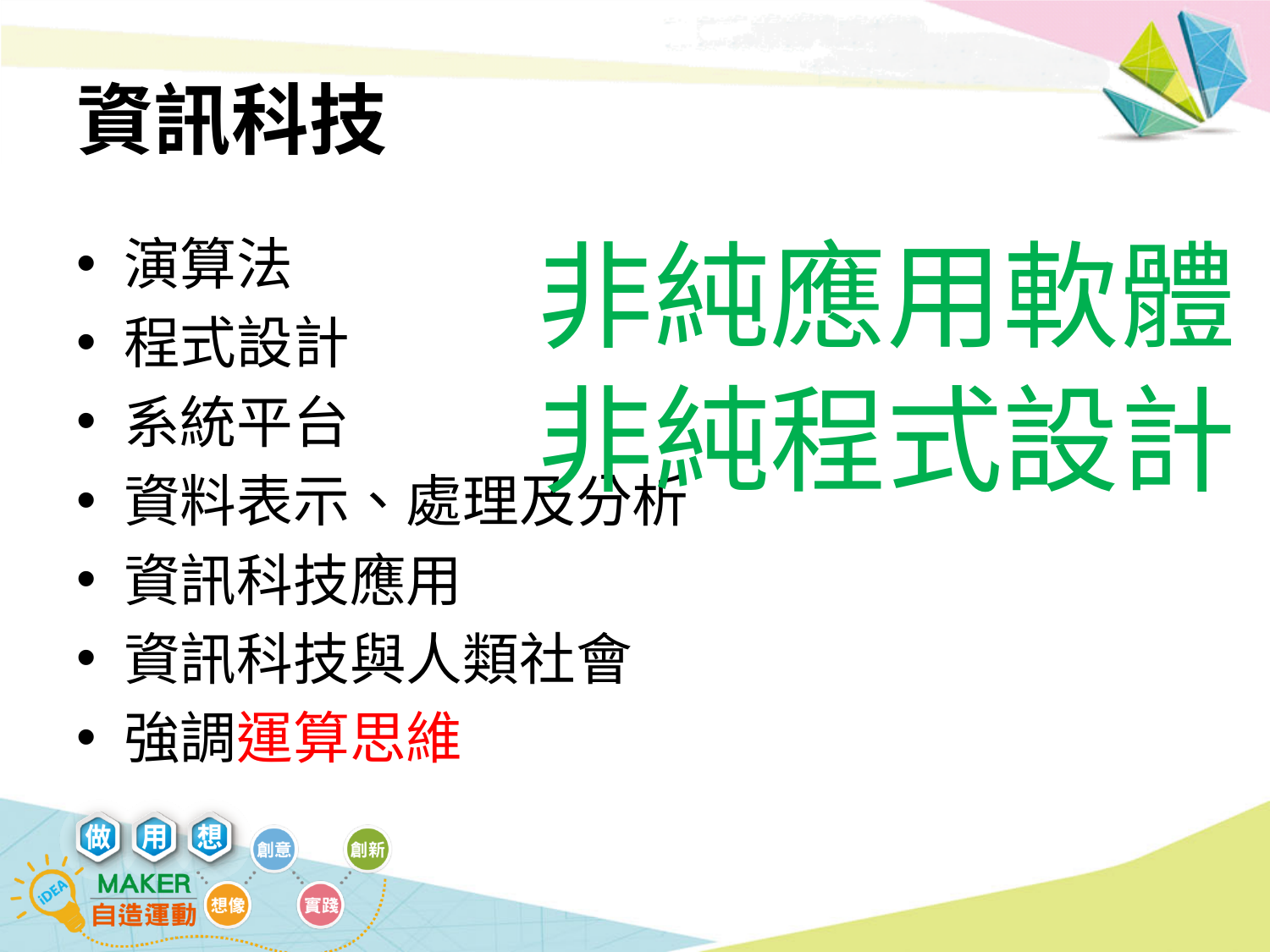

# 資訊科技
非純應用軟體
演算法
程式設計
系統平台
資料表示、處理及分析
資訊科技應用
資訊科技與人類社會
強調運算思維
非純程式設計